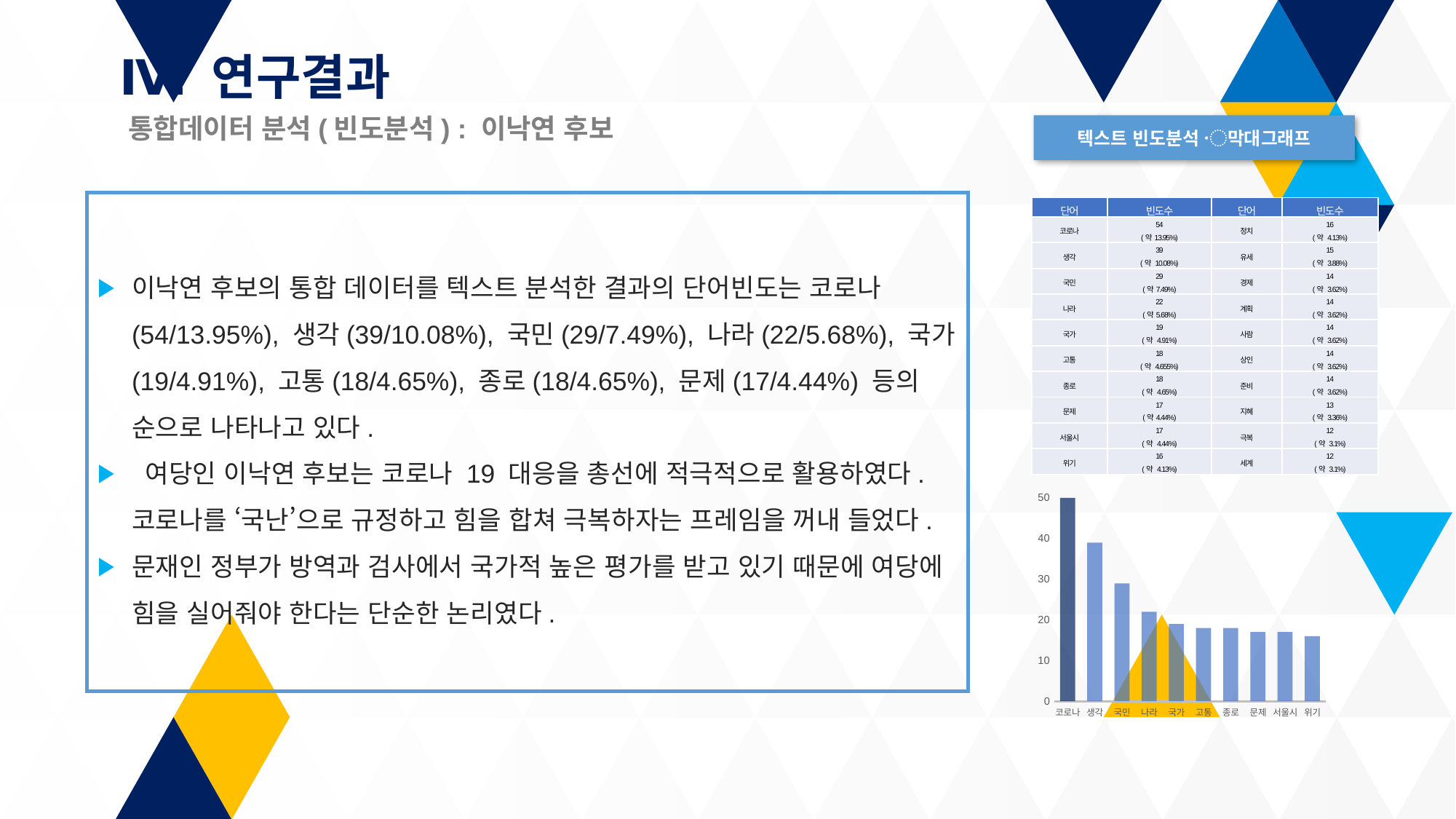

Ⅳ. 연구결과
통합데이터 분석(빈도분석) : 이낙연 후보

텍스트 빈도분석 〮막대그래프
이낙연 후보의 통합 데이터를 텍스트 분석한 결과의 단어빈도는 코로나(54/13.95%), 생각(39/10.08%), 국민(29/7.49%), 나라(22/5.68%), 국가(19/4.91%), 고통(18/4.65%), 종로(18/4.65%), 문제(17/4.44%) 등의 순으로 나타나고 있다.
 여당인 이낙연 후보는 코로나 19 대응을 총선에 적극적으로 활용하였다. 코로나를 ‘국난’으로 규정하고 힘을 합쳐 극복하자는 프레임을 꺼내 들었다.
문재인 정부가 방역과 검사에서 국가적 높은 평가를 받고 있기 때문에 여당에 힘을 실어줘야 한다는 단순한 논리였다.
| 단어 | 빈도수 | 단어 | 빈도수 |
| --- | --- | --- | --- |
| 코로나 | 54 (약13.95%) | 정치 | 16 (약 4.13%) |
| 생각 | 39 (약 10.08%) | 유세 | 15 (약 3.88%) |
| 국민 | 29 (약7.49%) | 경제 | 14 (약 3.62%) |
| 나라 | 22 (약5.68%) | 계획 | 14 (약 3.62%) |
| 국가 | 19 (약 4.91%) | 사람 | 14 (약 3.62%) |
| 고통 | 18 (약 4.655%) | 상인 | 14 (약 3.62%) |
| 종로 | 18 (약 4.65%) | 준비 | 14 (약 3.62%) |
| 문제 | 17 (약4.44%) | 지혜 | 13 (약 3.36%) |
| 서울시 | 17 (약 4.44%) | 극복 | 12 (약 3.1%) |
| 위기 | 16 (약 4.13%) | 세계 | 12 (약 3.1%) |
텍스트 빈도 분석

### Chart

| Category | 계열 1 |
|---|---|
| 코로나 | 54.0 |
| 생각 | 39.0 |
| 국민 | 29.0 |
| 나라 | 22.0 |
| 국가 | 19.0 |
| 고통 | 18.0 |
| 종로 | 18.0 |
| 문제 | 17.0 |
| 서울시 | 17.0 |
| 위기 | 16.0 |